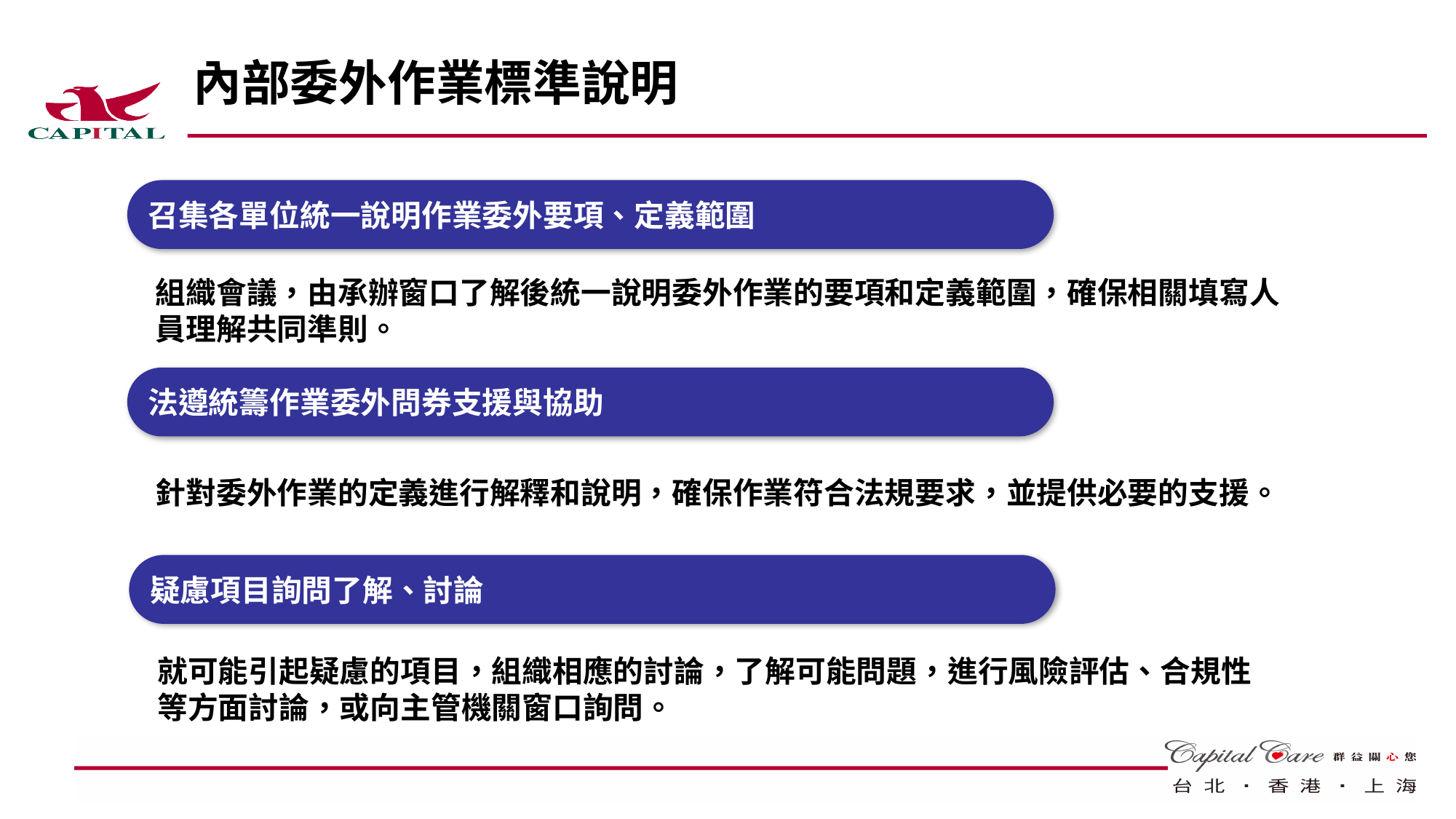

# 內部委外作業標準說明
召集各單位統一說明作業委外要項、定義範圍
組織會議，由承辦窗口了解後統一說明委外作業的要項和定義範圍，確保相關填寫人員理解共同準則。

法遵統籌作業委外問券支援與協助

針對委外作業的定義進行解釋和說明，確保作業符合法規要求，並提供必要的支援。

疑慮項目詢問了解、討論
就可能引起疑慮的項目，組織相應的討論，了解可能問題，進行風險評估、合規性等方面討論，或向主管機關窗口詢問。